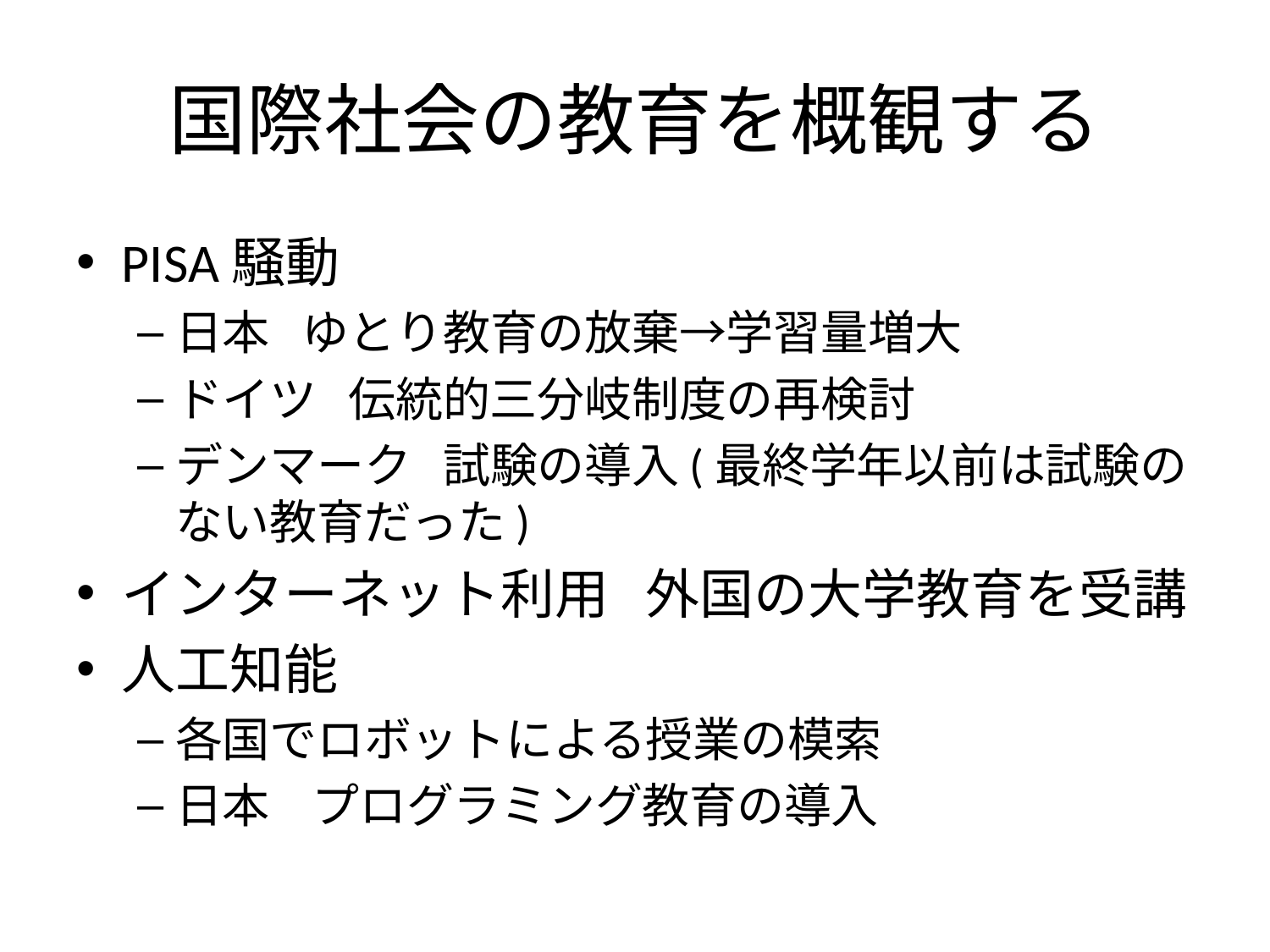

# 国際社会の教育を概観する
PISA騒動
日本   ゆとり教育の放棄→学習量増大
ドイツ   伝統的三分岐制度の再検討
デンマーク   試験の導入(最終学年以前は試験のない教育だった)
インターネット利用   外国の大学教育を受講
人工知能
各国でロボットによる授業の模索
日本    プログラミング教育の導入